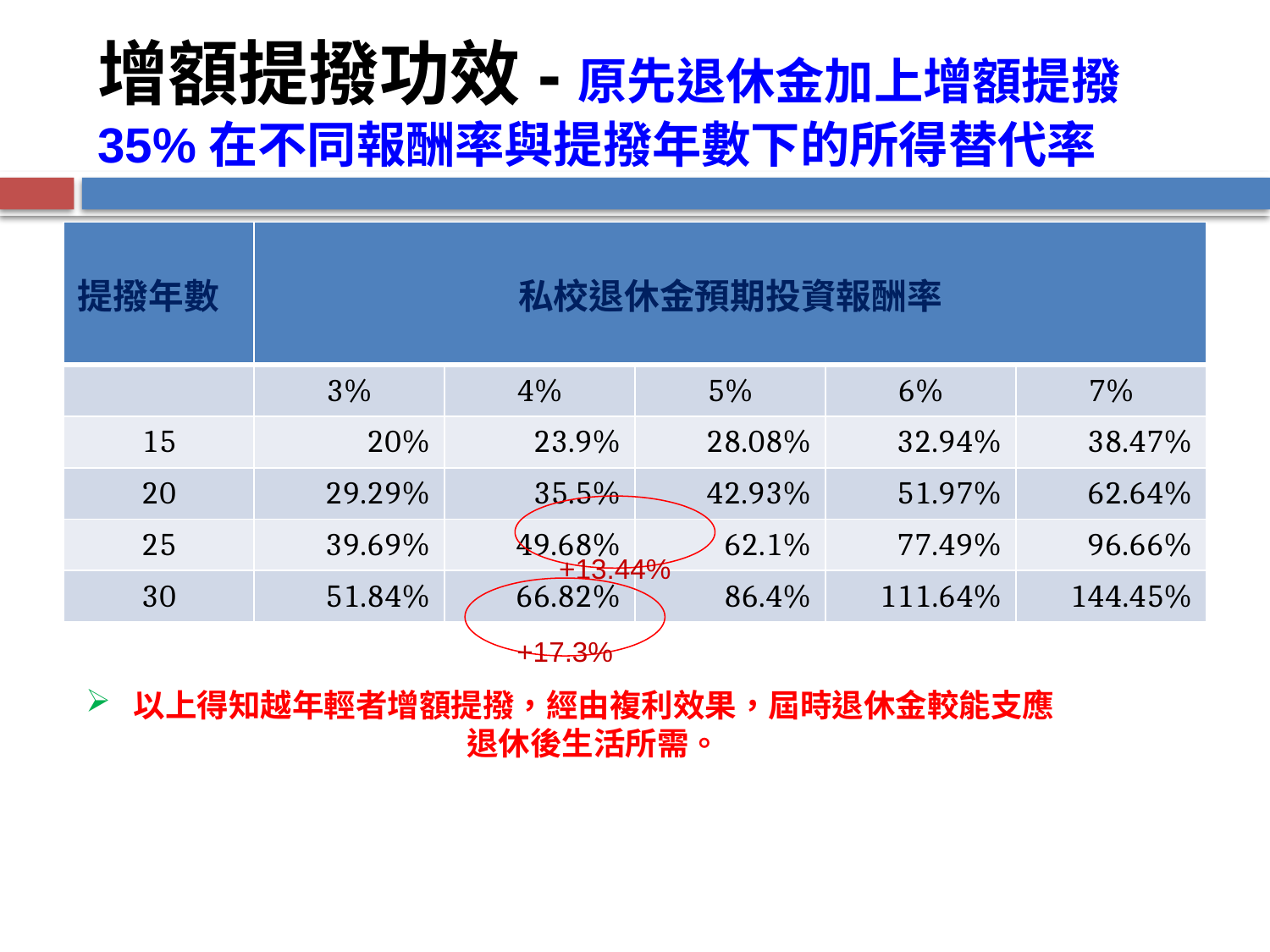

# 增額提撥功效-原先退休金加上增額提撥35%在不同報酬率與提撥年數下的所得替代率
| 提撥年數 | 私校退休金預期投資報酬率 |  |  |  |  |
| --- | --- | --- | --- | --- | --- |
|  | 3% | 4% | 5% | 6% | 7% |
| 15 | 20% | 23.9% | 28.08% | 32.94% | 38.47% |
| 20 | 29.29% | 35.5% | 42.93% | 51.97% | 62.64% |
| 25 | 39.69% | 49.68% | 62.1% | 77.49% | 96.66% |
| 30 | 51.84% | 66.82% | 86.4% | 111.64% | 144.45% |

+13.44%
     +17.3%

以上得知越年輕者增額提撥，經由複利效果，屆時退休金較能支應退休後生活所需。